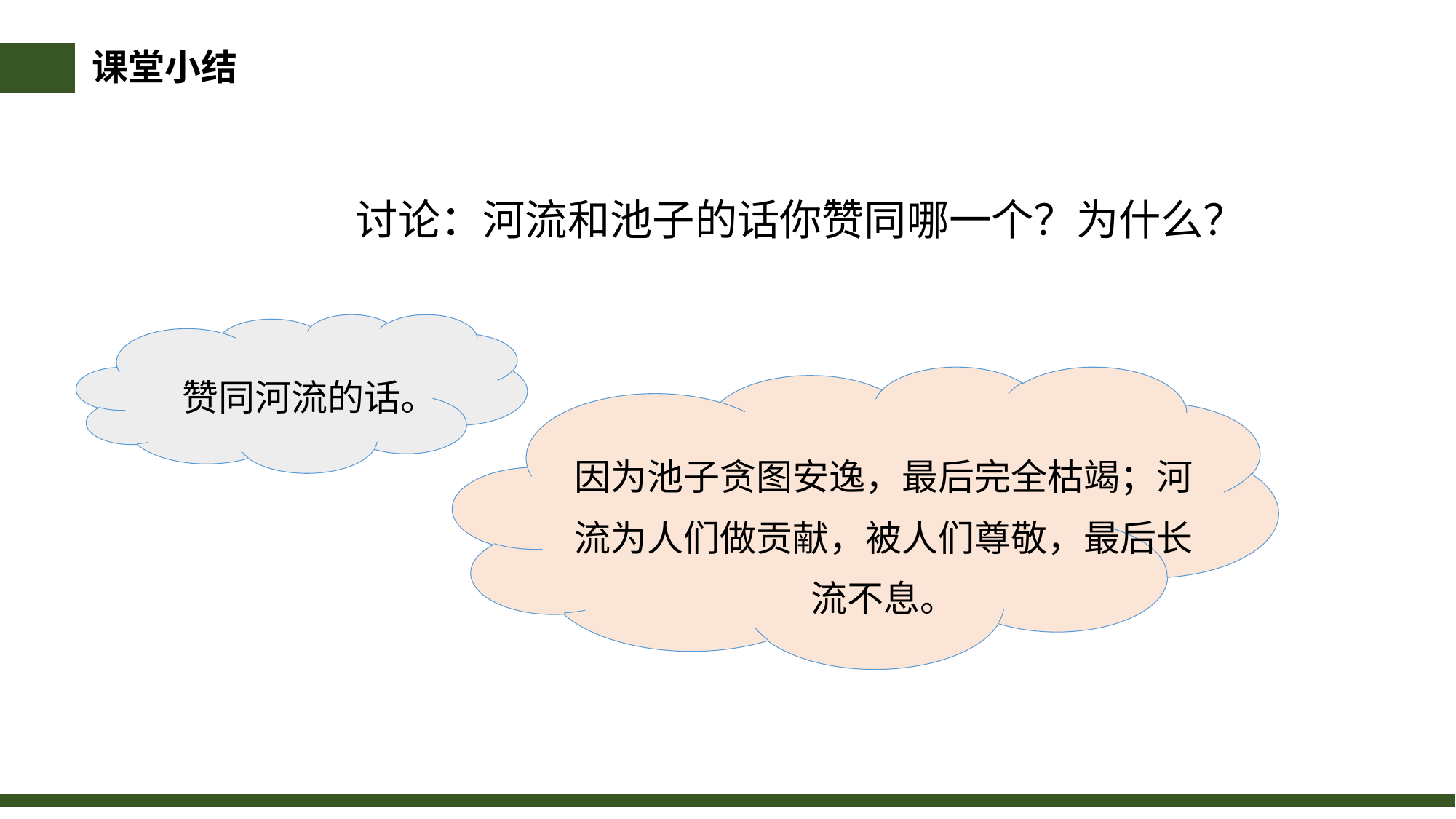

课堂小结
讨论：河流和池子的话你赞同哪一个？为什么？

赞同河流的话。

因为池子贪图安逸，最后完全枯竭；河流为人们做贡献，被人们尊敬，最后长流不息。